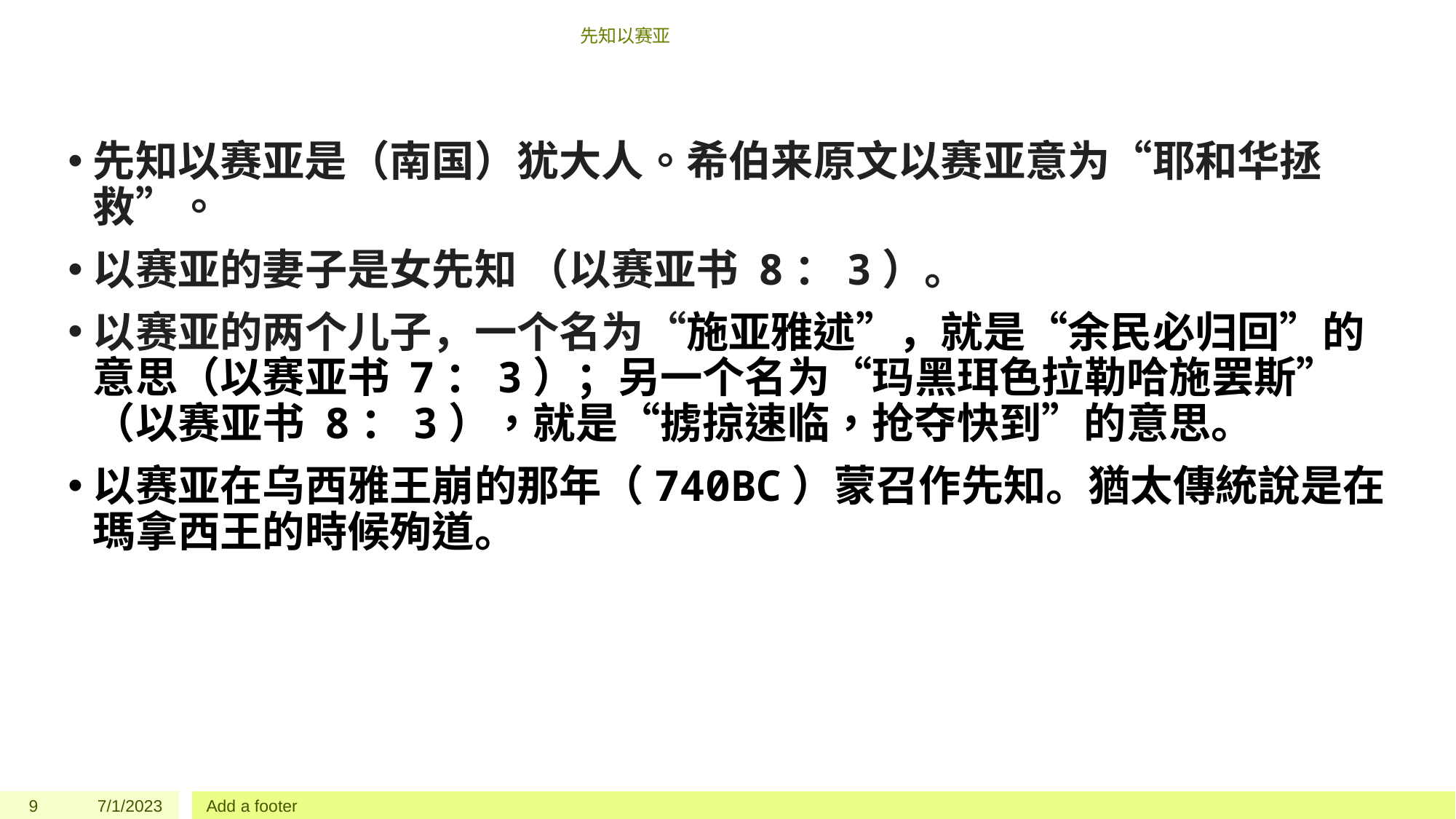

# 先知以赛亚

先知以赛亚是（南国）犹大人。希伯来原文以赛亚意为“耶和华拯救”。
以赛亚的妻子是女先知 （以赛亚书 8：3）。
以赛亚的两个儿子，一个名为“施亚雅述”，就是“余民必归回”的意思（以赛亚书 7：3）；另一个名为“玛黑珥色拉勒哈施罢斯”（以赛亚书 8：3），就是“掳掠速临，抢夺快到”的意思。
以赛亚在乌西雅王崩的那年（740BC）蒙召作先知。猶太傳統說是在瑪拿西王的時候殉道。

9
7/1/2023
Add a footer